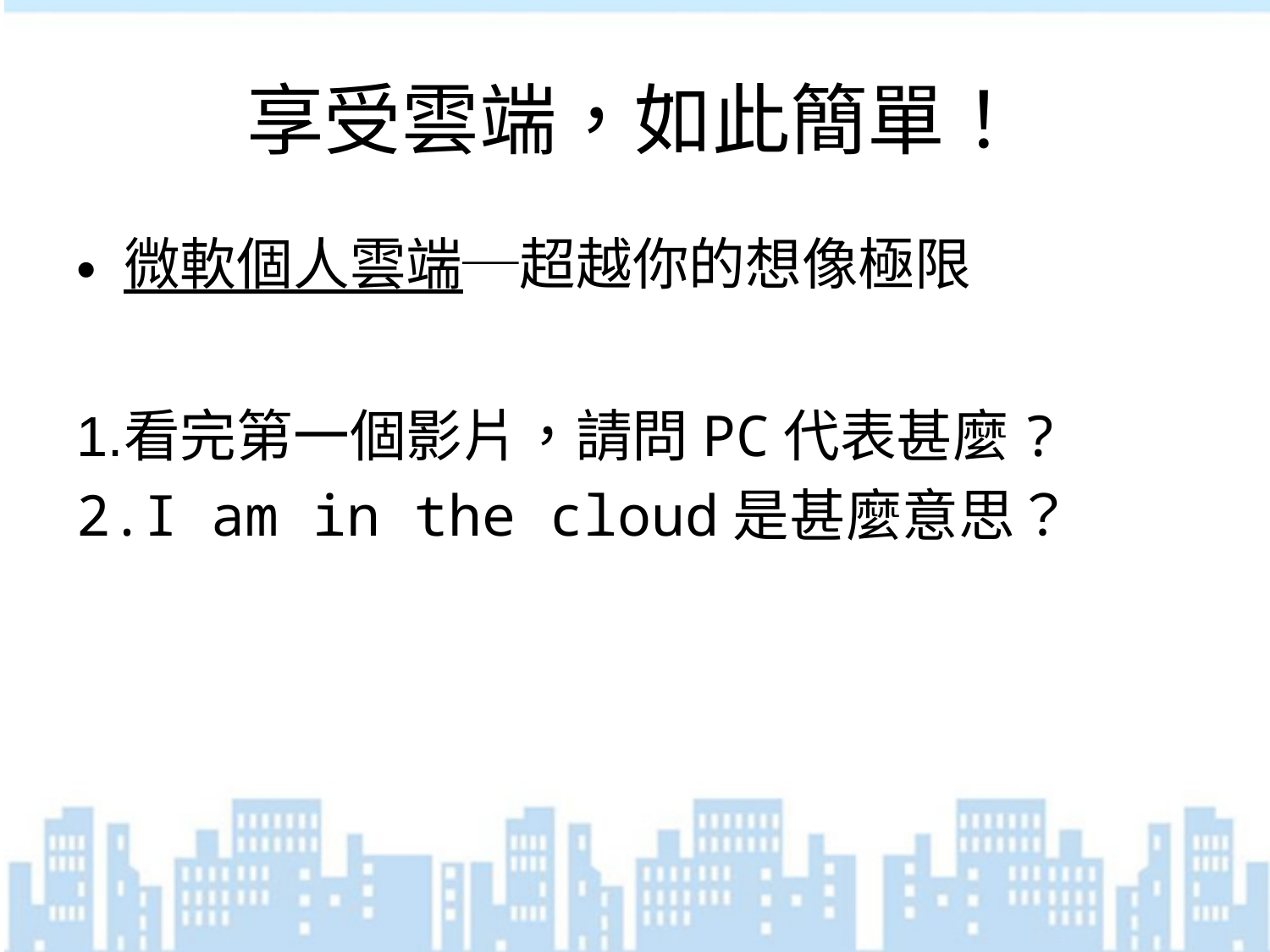

# 享受雲端，如此簡單！
微軟個人雲端─超越你的想像極限

看完第一個影片，請問PC代表甚麼?
I am in the cloud是甚麼意思？